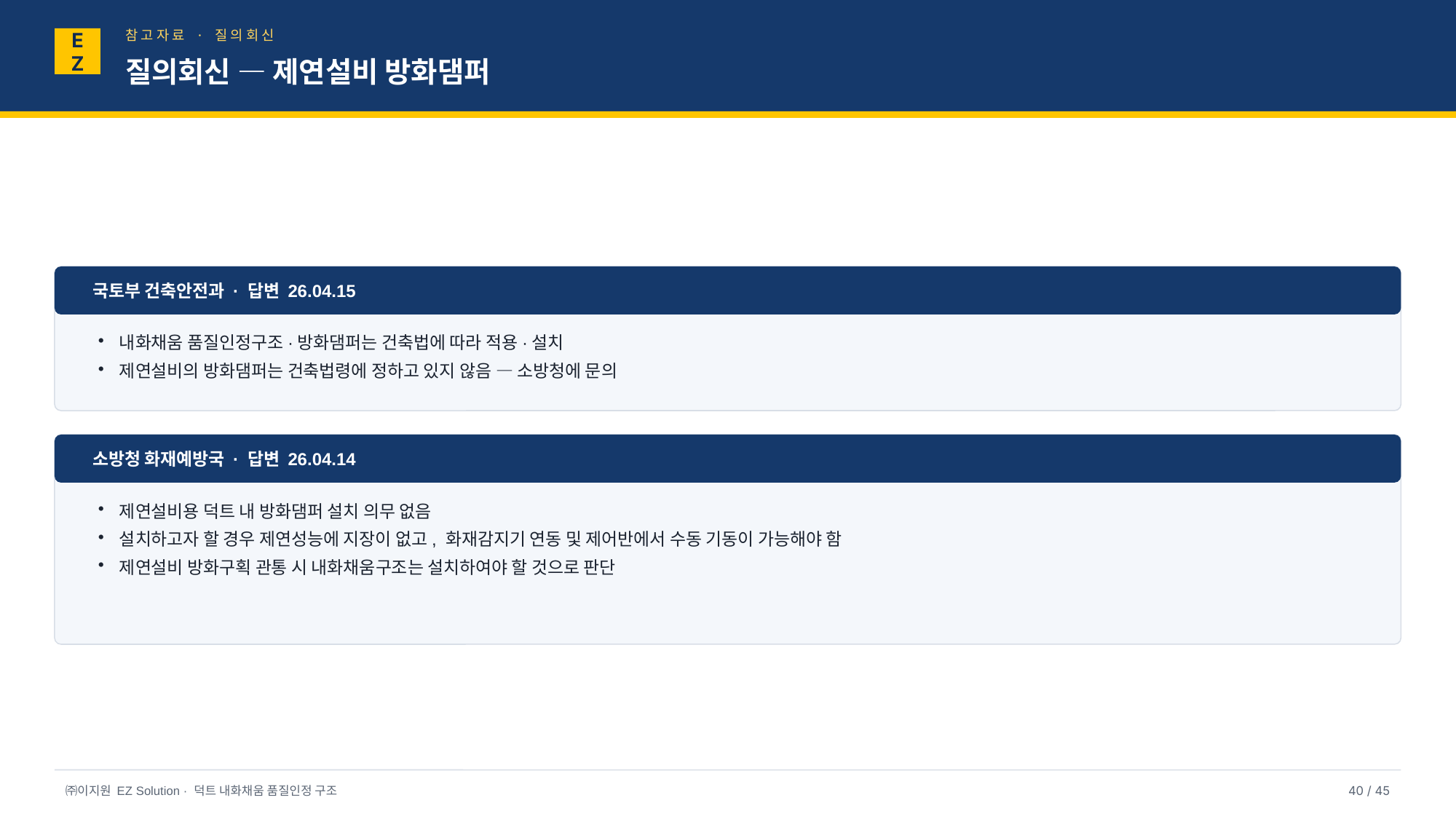

참고자료 · 질의회신

EZ
질의회신 — 제연설비 방화댐퍼

국토부 건축안전과 · 답변 26.04.15
내화채움 품질인정구조·방화댐퍼는 건축법에 따라 적용·설치
제연설비의 방화댐퍼는 건축법령에 정하고 있지 않음 — 소방청에 문의

소방청 화재예방국 · 답변 26.04.14
제연설비용 덕트 내 방화댐퍼 설치 의무 없음
설치하고자 할 경우 제연성능에 지장이 없고, 화재감지기 연동 및 제어반에서 수동 기동이 가능해야 함
제연설비 방화구획 관통 시 내화채움구조는 설치하여야 할 것으로 판단

㈜이지원 EZ Solution · 덕트 내화채움 품질인정 구조
40 / 45